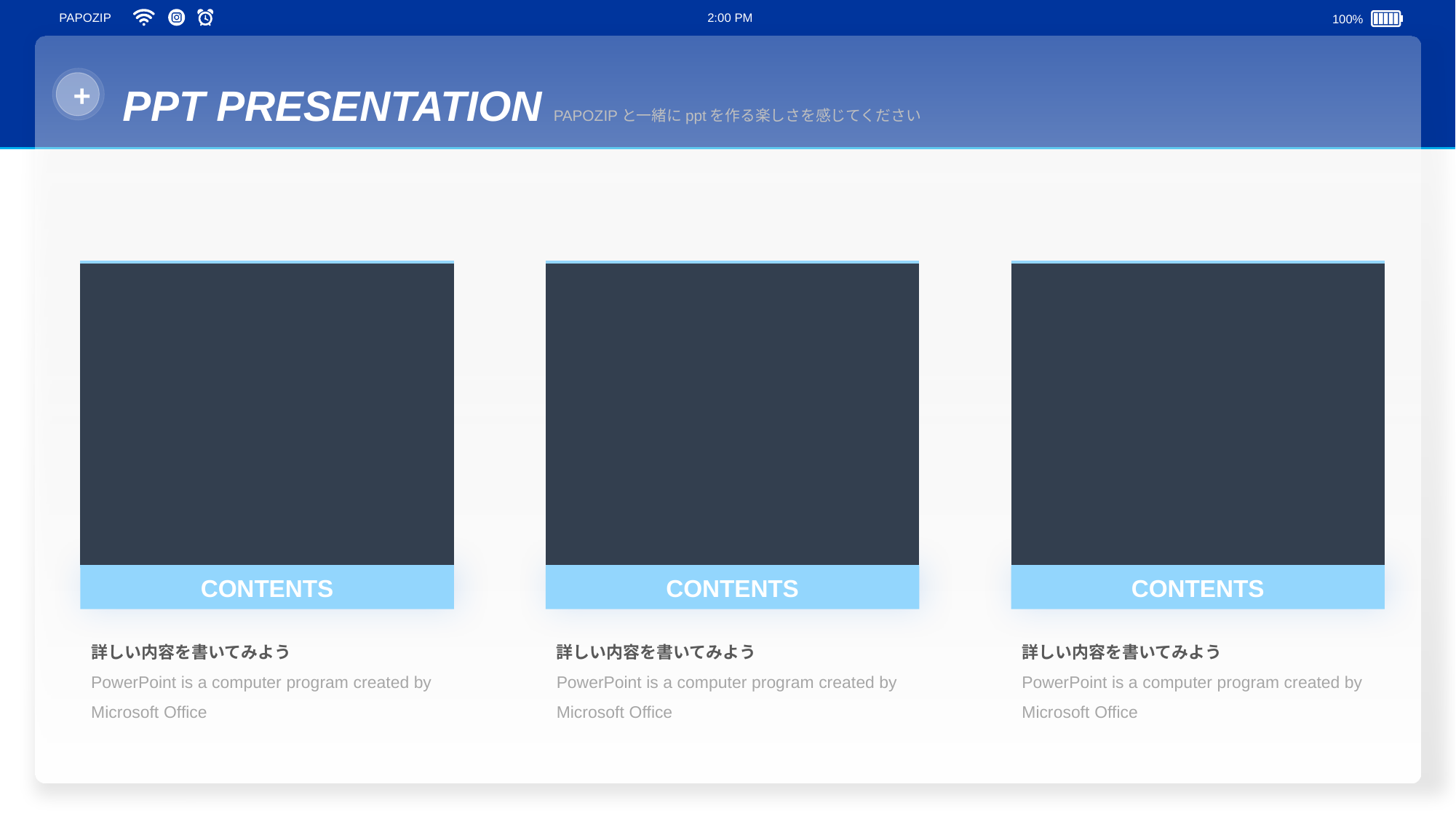

PAPOZIP
2:00 PM
100%

+
PPT PRESENTATION PAPOZIPと一緒にpptを作る楽しさを感じてください
| 60^ |
| --- |
| 60^ |
| --- |
| 60^ |
| --- |
CONTENTS
CONTENTS
CONTENTS
詳しい内容を書いてみよう
PowerPoint is a computer program created by Microsoft Office
詳しい内容を書いてみよう
PowerPoint is a computer program created by Microsoft Office
詳しい内容を書いてみよう
PowerPoint is a computer program created by Microsoft Office